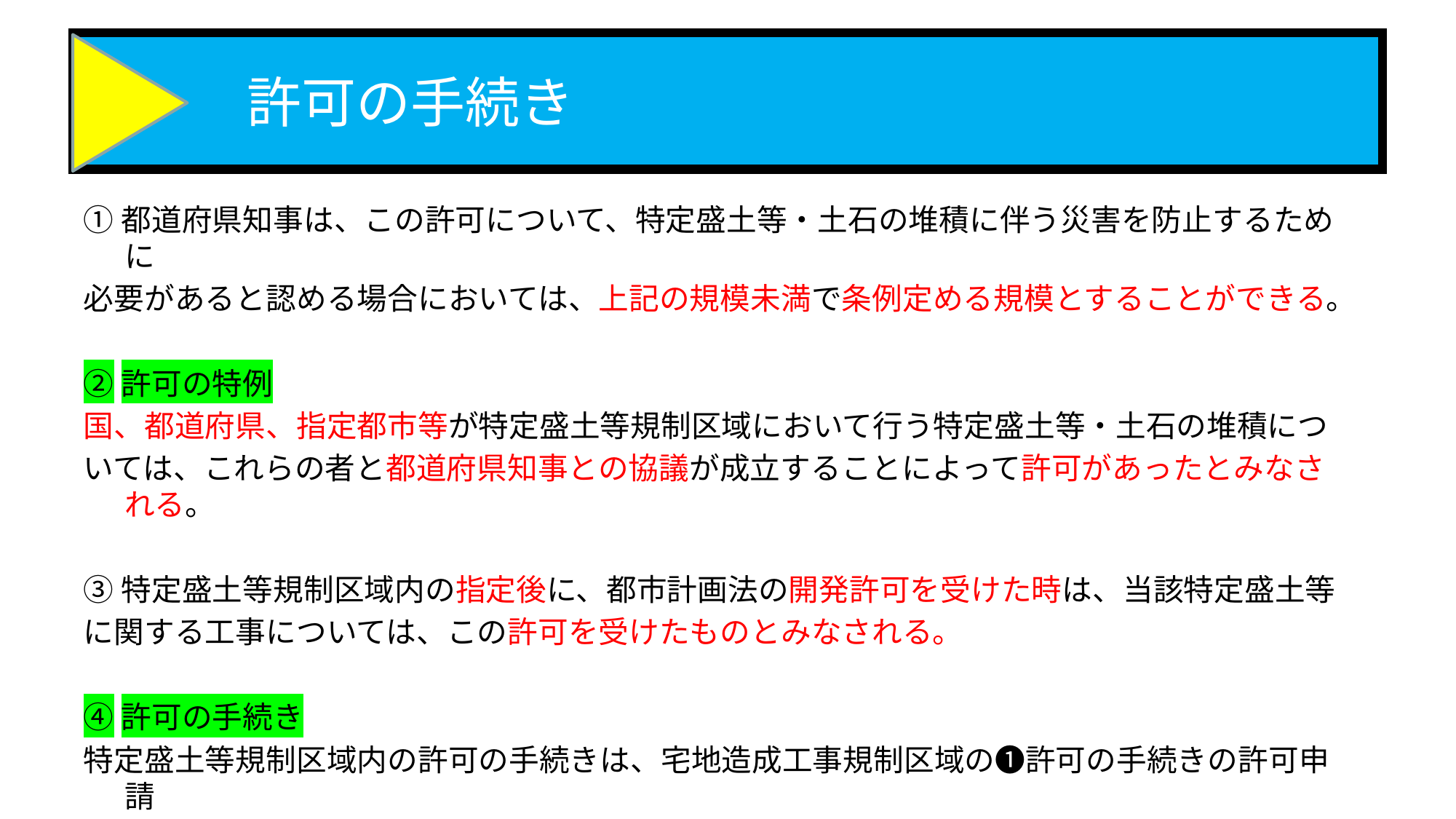

# 許可の手続き

①都道府県知事は、この許可について、特定盛土等・土石の堆積に伴う災害を防止するために
必要があると認める場合においては、上記の規模未満で条例定める規模とすることができる。

②許可の特例
国、都道府県、指定都市等が特定盛土等規制区域において行う特定盛土等・土石の堆積につ
いては、これらの者と都道府県知事との協議が成立することによって許可があったとみなされる。

③特定盛土等規制区域内の指定後に、都市計画法の開発許可を受けた時は、当該特定盛土等
に関する工事については、この許可を受けたものとみなされる。

④許可の手続き
特定盛土等規制区域内の許可の手続きは、宅地造成工事規制区域の❶許可の手続きの許可申請
、許可基準、工事の技術的基準、変更の許可等、工事完成の検査、中間検査とほぼ同じ内容である。